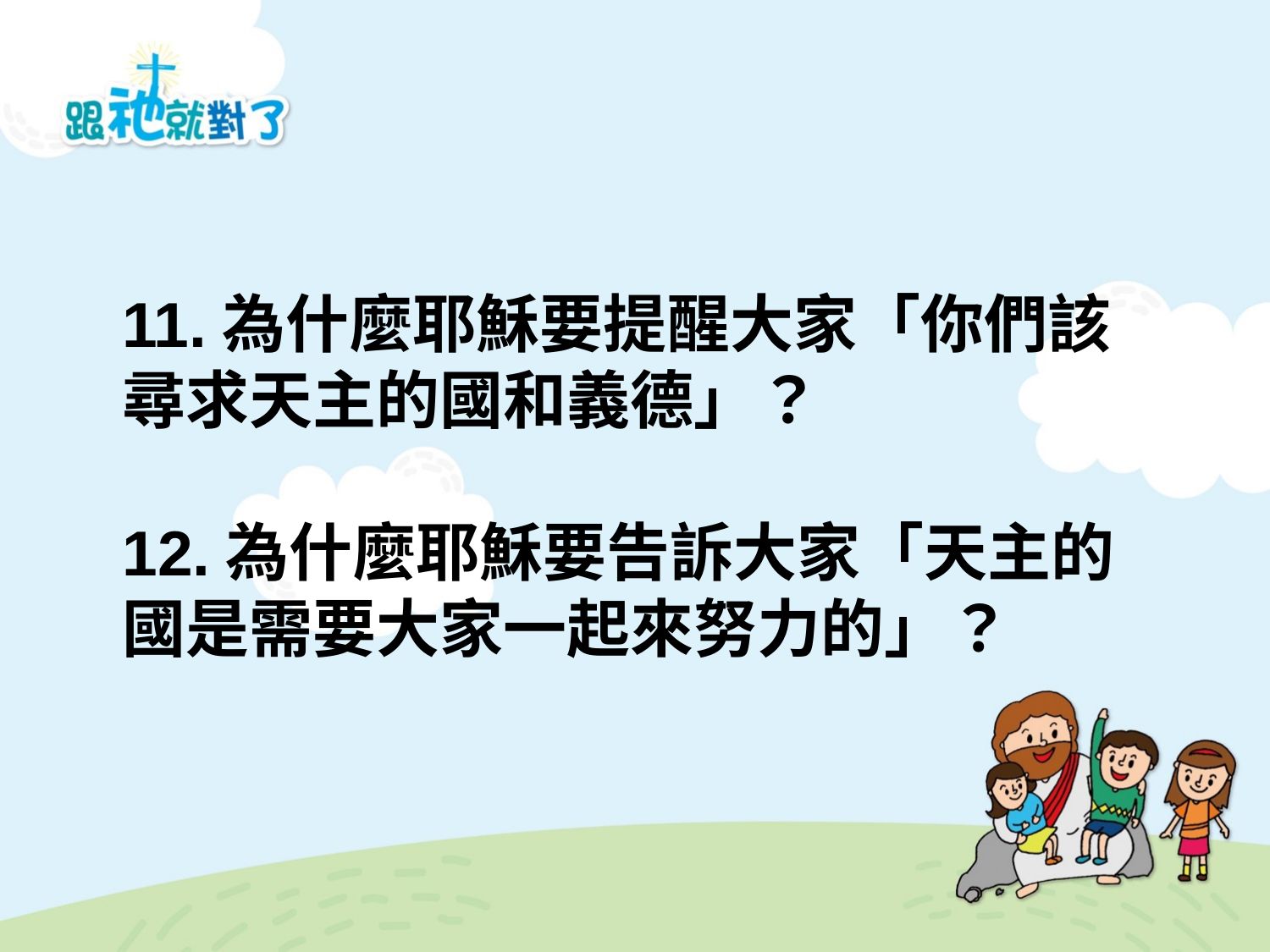

11.為什麼耶穌要提醒大家「你們該尋求天主的國和義德」？

12.為什麼耶穌要告訴大家「天主的國是需要大家一起來努力的」？